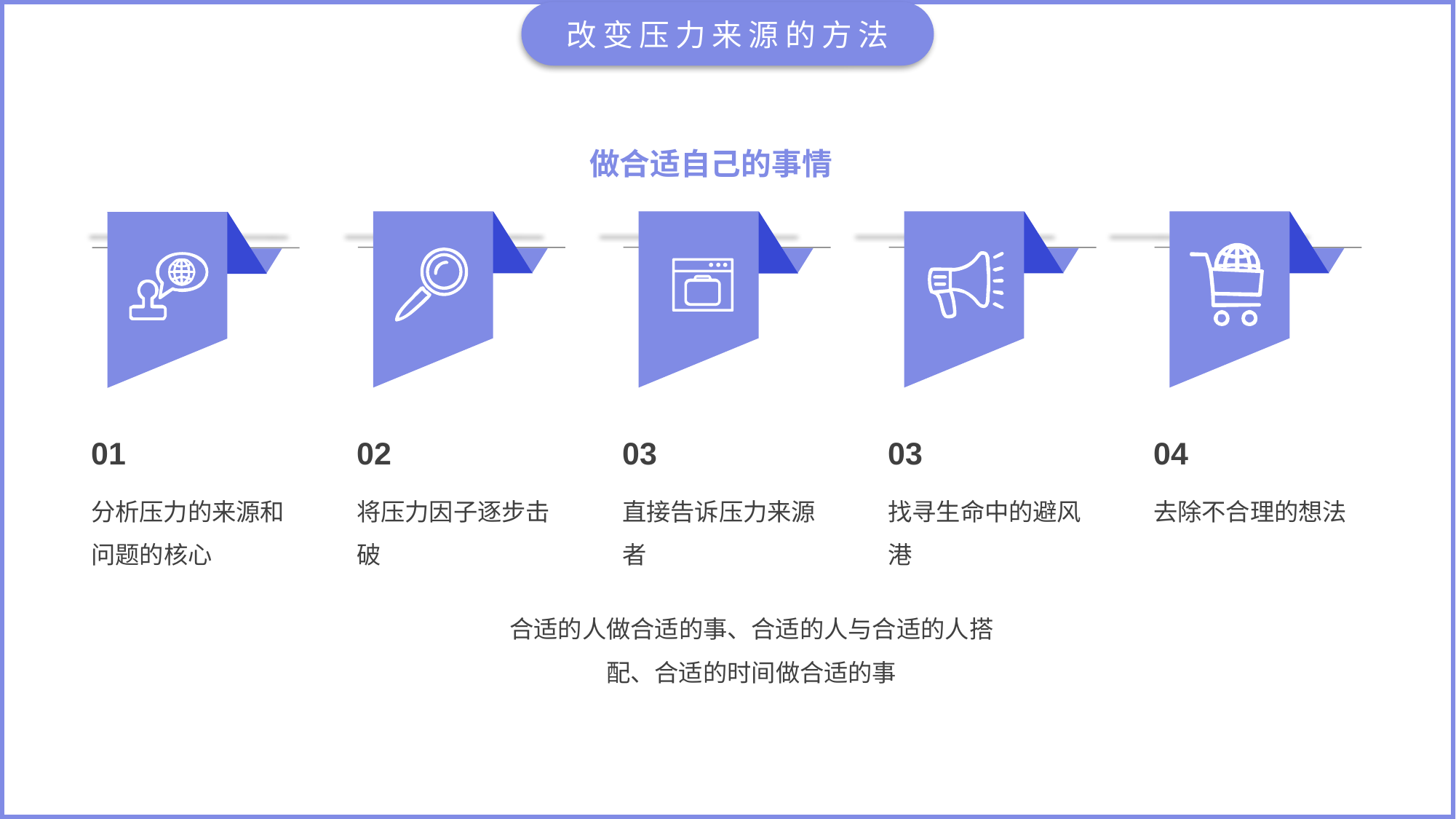

改变压力来源的方法
做合适自己的事情

01
分析压力的来源和问题的核心
02
将压力因子逐步击破
03
直接告诉压力来源者
03
找寻生命中的避风港
04
去除不合理的想法
合适的人做合适的事、合适的人与合适的人搭配、合适的时间做合适的事